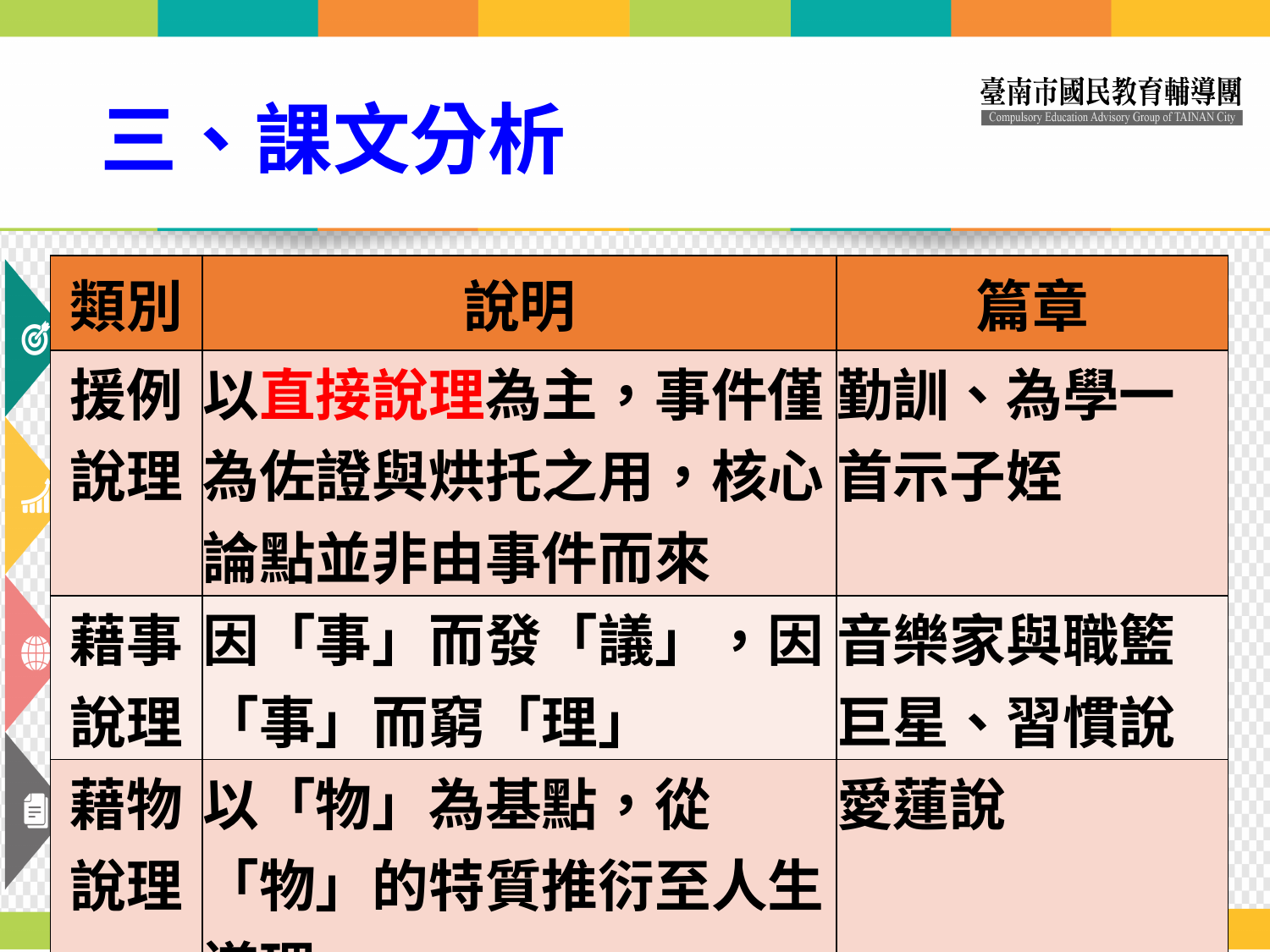

# 三、課文分析
| 類別 | 說明 | 篇章 |
| --- | --- | --- |
| 援例說理 | 以直接說理為主，事件僅為佐證與烘托之用，核心論點並非由事件而來 | 勤訓、為學一首示子姪 |
| 藉事說理 | 因「事」而發「議」，因「事」而窮「理」 | 音樂家與職籃巨星、習慣說 |
| 藉物說理 | 以「物」為基點，從「物」的特質推衍至人生道理 | 愛蓮說 |